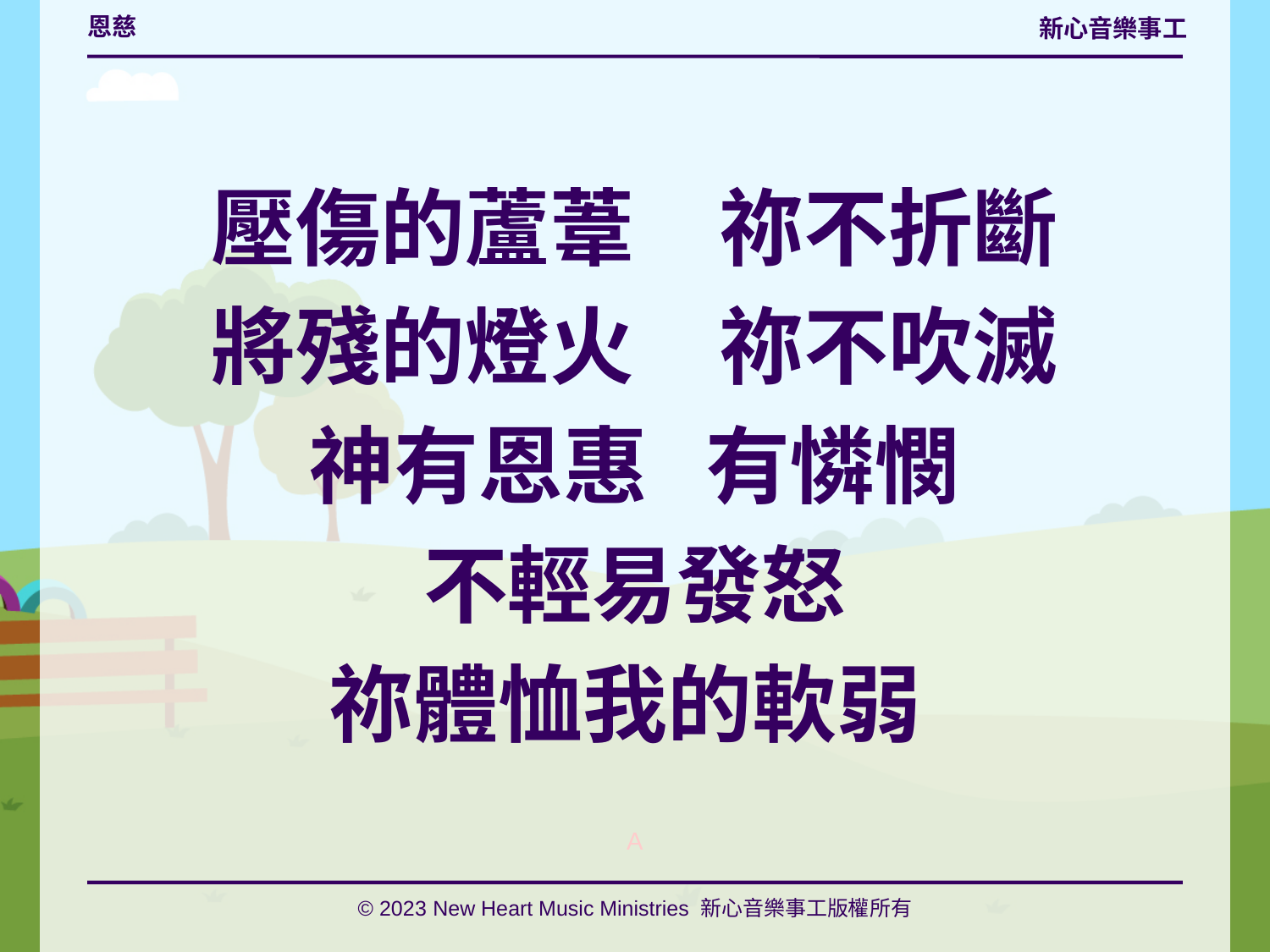

# 恩慈
壓傷的蘆葦	祢不折斷
將殘的燈火 	祢不吹滅
神有恩惠   有憐憫
不輕易發怒
祢體恤我的軟弱
A
© 2023 New Heart Music Ministries 新心音樂事工版權所有